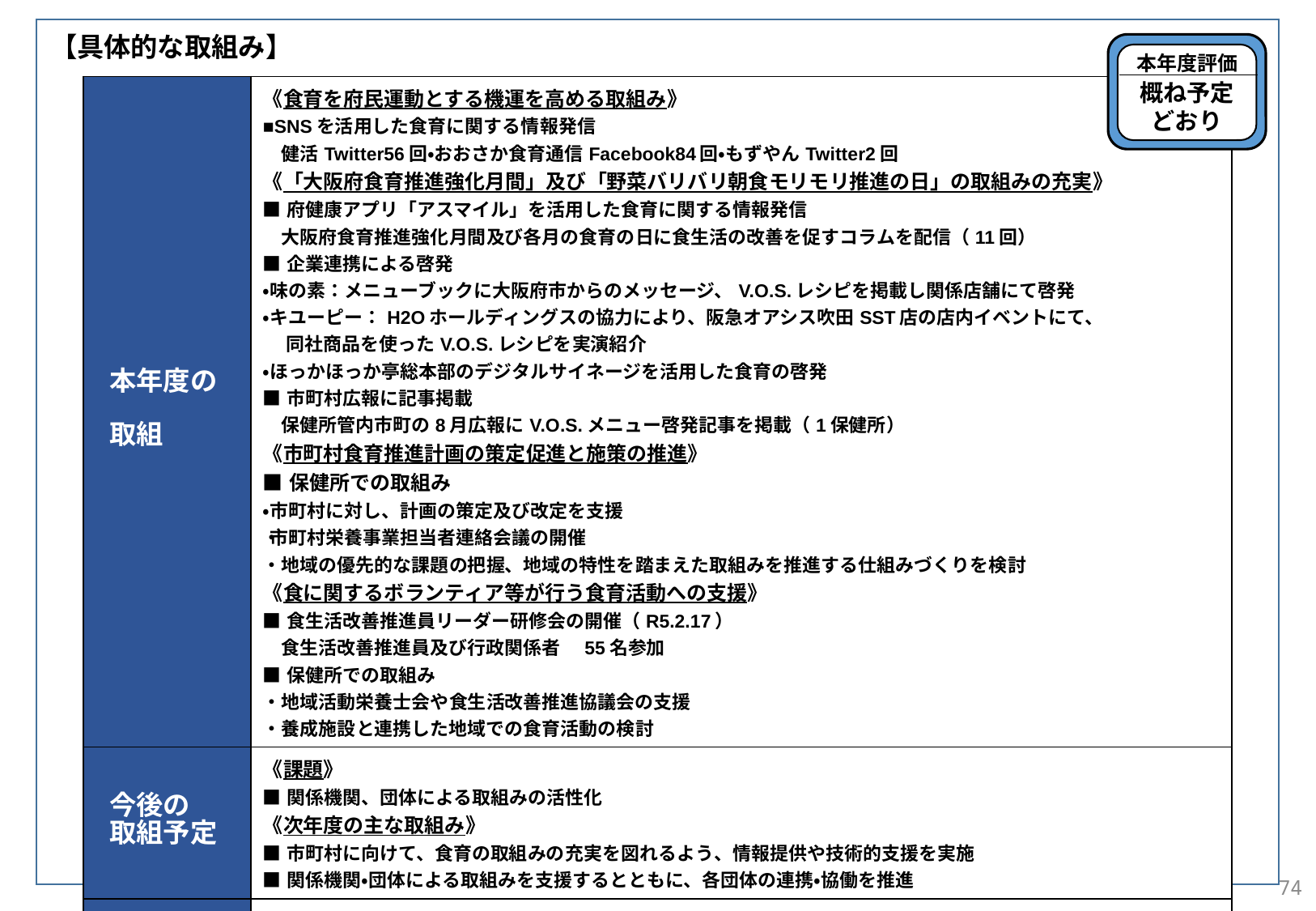

【具体的な取組み】

本年度評価

概ね予定
どおり
| 本年度の 取組 | 《食育を府民運動とする機運を高める取組み》 ■SNSを活用した食育に関する情報発信 　健活Twitter56回・おおさか食育通信Facebook84回・もずやんTwitter2回 《「大阪府食育推進強化月間」及び「野菜バリバリ朝食モリモリ推進の日」の取組みの充実》 ■府健康アプリ「アスマイル」を活用した食育に関する情報発信 　大阪府食育推進強化月間及び各月の食育の日に食生活の改善を促すコラムを配信（11回） ■企業連携による啓発 ・味の素：メニューブックに大阪府市からのメッセージ、V.O.S.レシピを掲載し関係店舗にて啓発 ・キユーピー：H2Oホールディングスの協力により、阪急オアシス吹田SST店の店内イベントにて、 　 同社商品を使ったV.O.S.レシピを実演紹介 ・ほっかほっか亭総本部のデジタルサイネージを活用した食育の啓発 ■市町村広報に記事掲載 保健所管内市町の8月広報にV.O.S.メニュー啓発記事を掲載（1保健所） 《市町村食育推進計画の策定促進と施策の推進》 ■保健所での取組み ・市町村に対し、計画の策定及び改定を支援 ・市町村栄養事業担当者連絡会議の開催 ・地域の優先的な課題の把握、地域の特性を踏まえた取組みを推進する仕組みづくりを検討 《食に関するボランティア等が行う食育活動への支援》 ■食生活改善推進員リーダー研修会の開催（R5.2.17） 　食生活改善推進員及び行政関係者　55名参加 ■保健所での取組み ・地域活動栄養士会や食生活改善推進協議会の支援 ・養成施設と連携した地域での食育活動の検討 |
| --- | --- |
| 今後の 取組予定 | 《課題》 ■関係機関、団体による取組みの活性化 《次年度の主な取組み》 ■市町村に向けて、食育の取組みの充実を図れるよう、情報提供や技術的支援を実施 ■関係機関・団体による取組みを支援するとともに、各団体の連携・協働を推進 |
| 最終予算 （主要事業） | 健康・栄養対策費　5,869千円（再掲） |
概ね予定どおり
概ね予定どおり
74